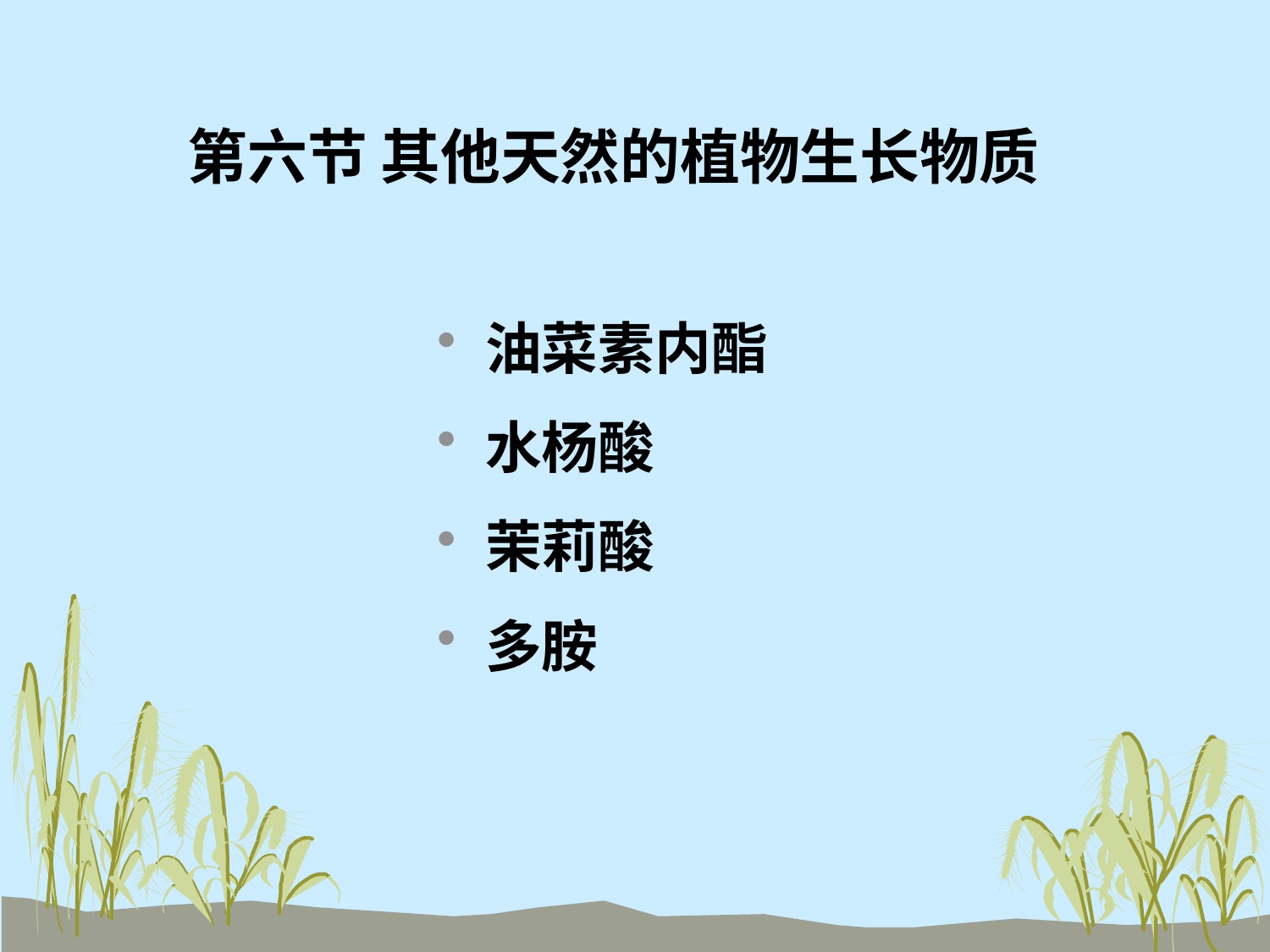

# 第六节 其他天然的植物生长物质
油菜素内酯
水杨酸
茉莉酸
多胺